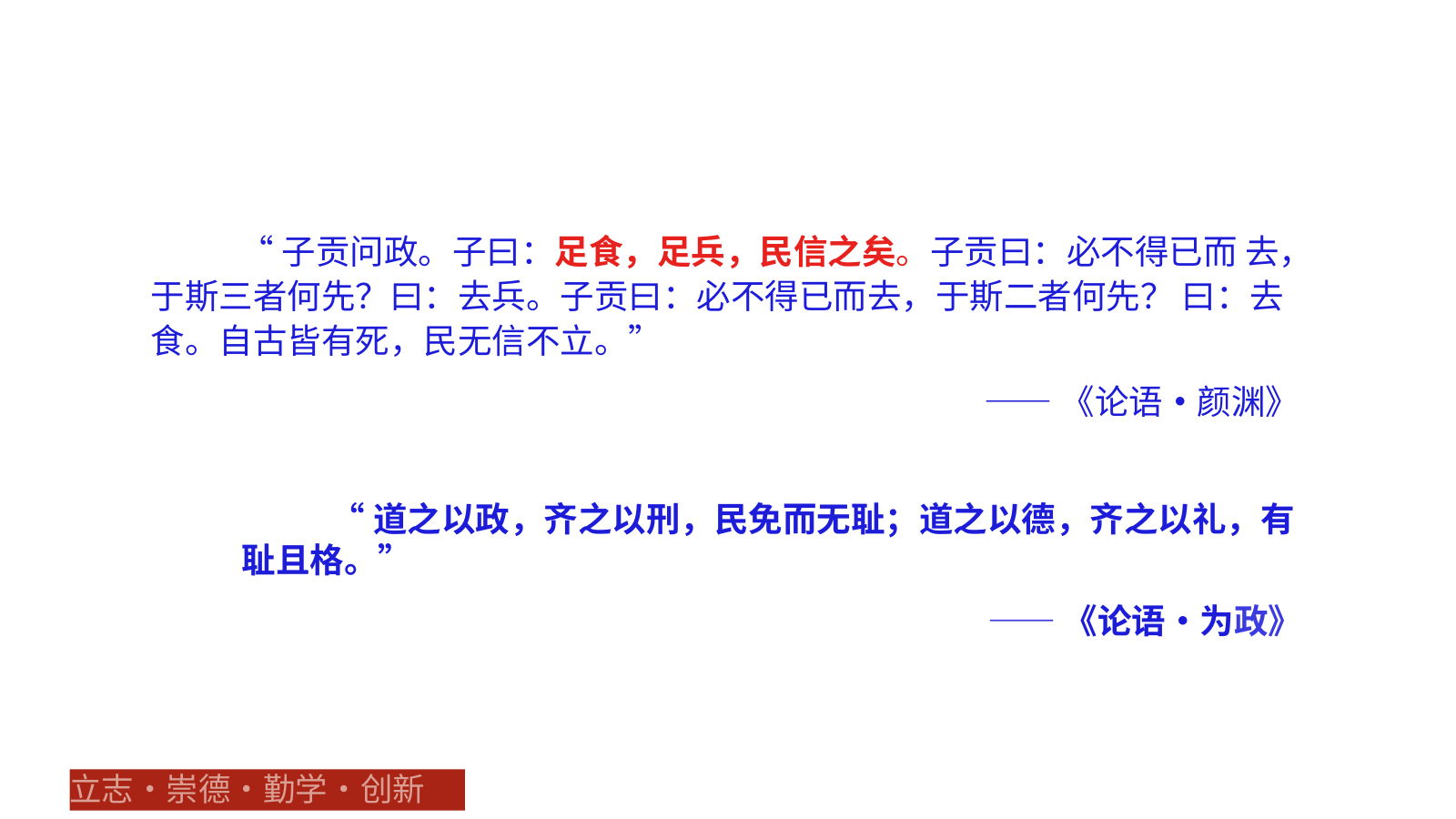

“子贡问政。子曰：足食，足兵，民信之矣。子贡曰：必不得已而 去，于斯三者何先？曰：去兵。子贡曰：必不得已而去，于斯二者何先？ 曰：去食。自古皆有死，民无信不立。”
——《论语•颜渊》
“道之以政，齐之以刑，民免而无耻；道之以德，齐之以礼，有耻且格。”
——《论语•为政》
立志•崇德•勤学•创新